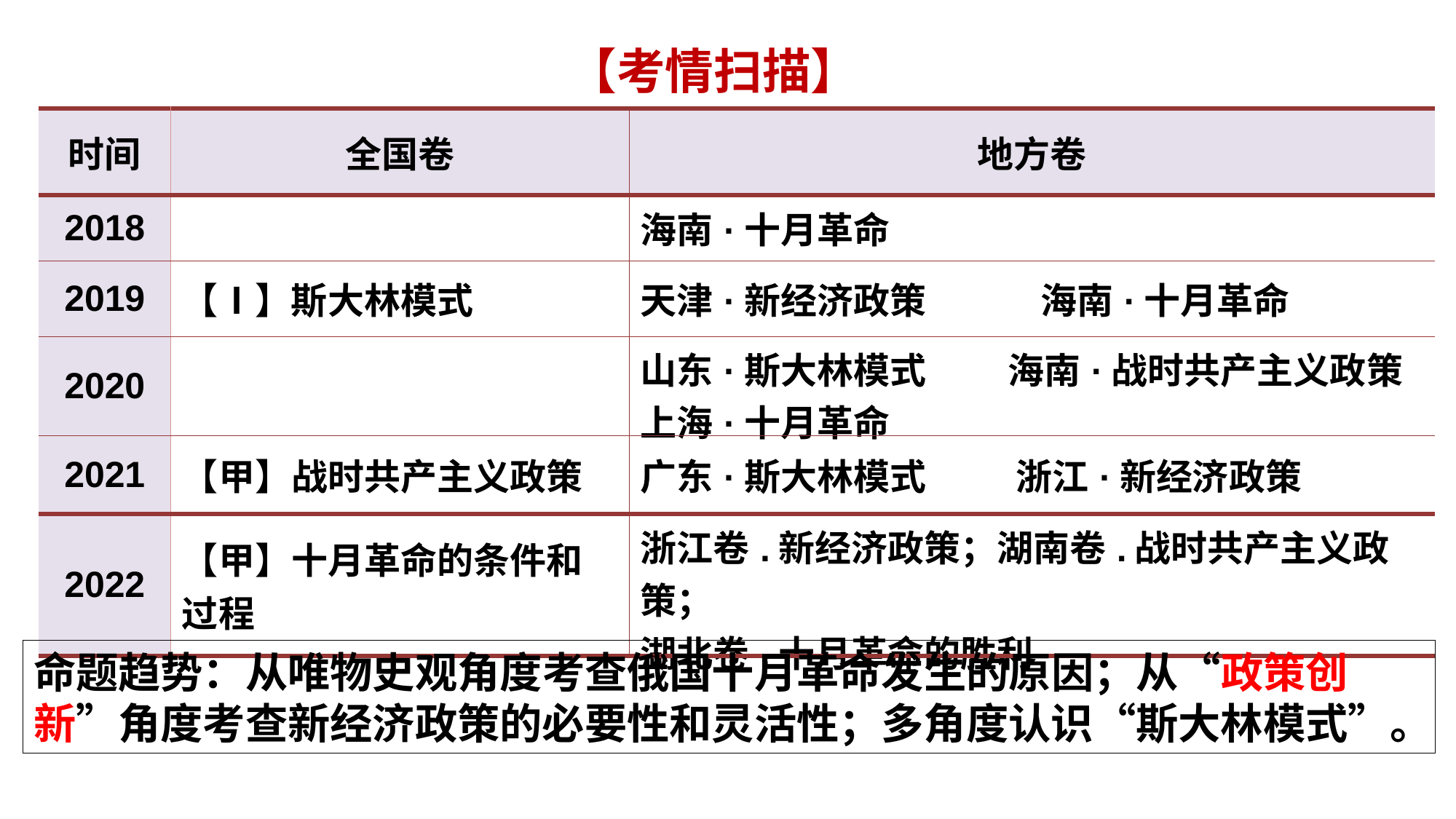

【考情扫描】
| 时间 | 全国卷 | 地方卷 |
| --- | --- | --- |
| 2018 |  | 海南·十月革命 |
| 2019 | 【Ⅰ】斯大林模式 | 天津·新经济政策 海南·十月革命 |
| 2020 |  | 山东·斯大林模式 海南·战时共产主义政策 上海·十月革命 |
| 2021 | 【甲】战时共产主义政策 | 广东·斯大林模式 浙江·新经济政策 |
| 2022 | 【甲】十月革命的条件和过程 | 浙江卷.新经济政策；湖南卷.战时共产主义政策； 湖北卷.十月革命的胜利 |
命题趋势：从唯物史观角度考查俄国十月革命发生的原因；从“政策创新”角度考查新经济政策的必要性和灵活性；多角度认识“斯大林模式”。